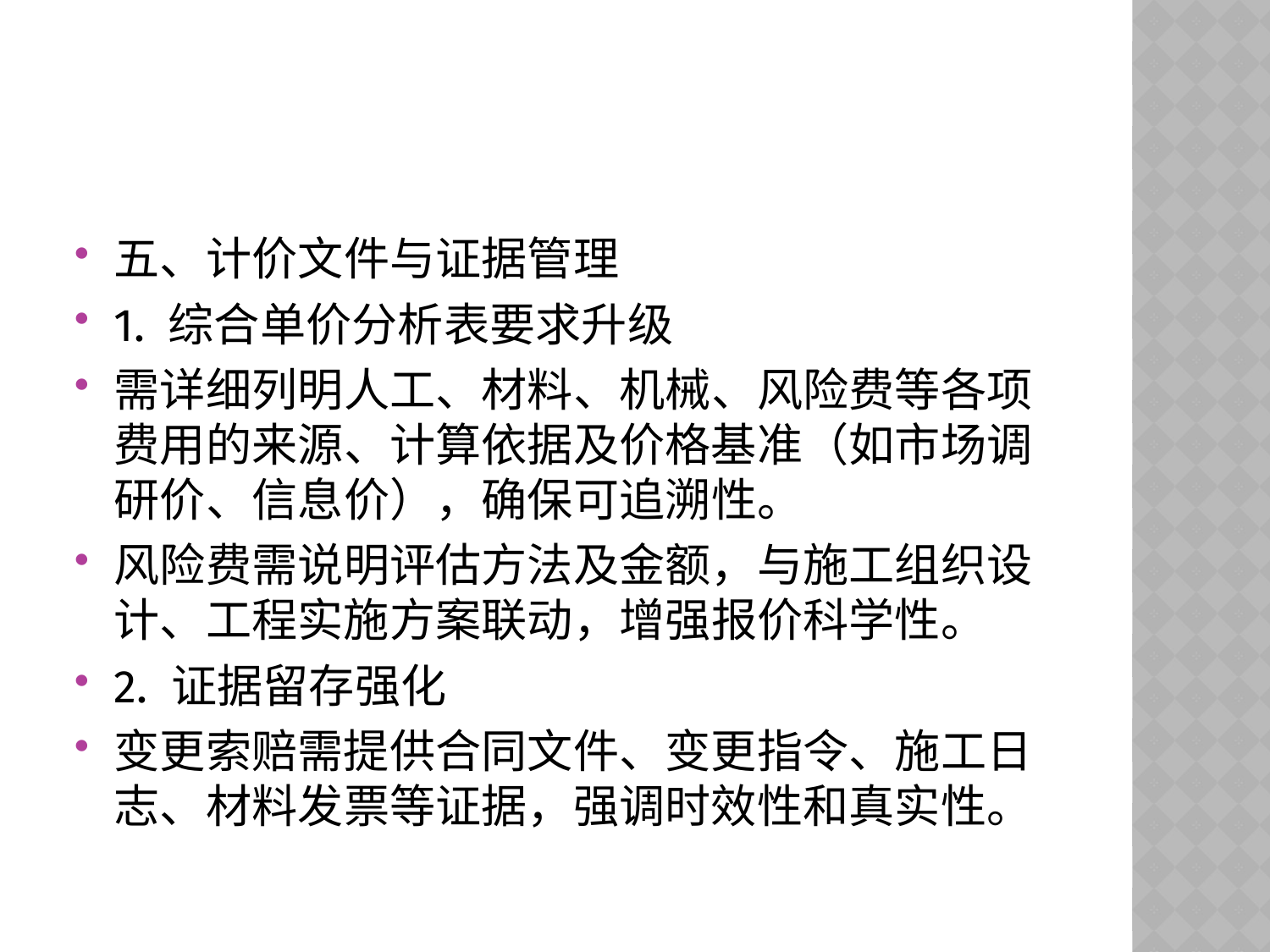

#
五、计价文件与证据管理
1. 综合单价分析表要求升级
需详细列明人工、材料、机械、风险费等各项费用的来源、计算依据及价格基准（如市场调研价、信息价），确保可追溯性。
风险费需说明评估方法及金额，与施工组织设计、工程实施方案联动，增强报价科学性。
2. 证据留存强化
变更索赔需提供合同文件、变更指令、施工日志、材料发票等证据，强调时效性和真实性。